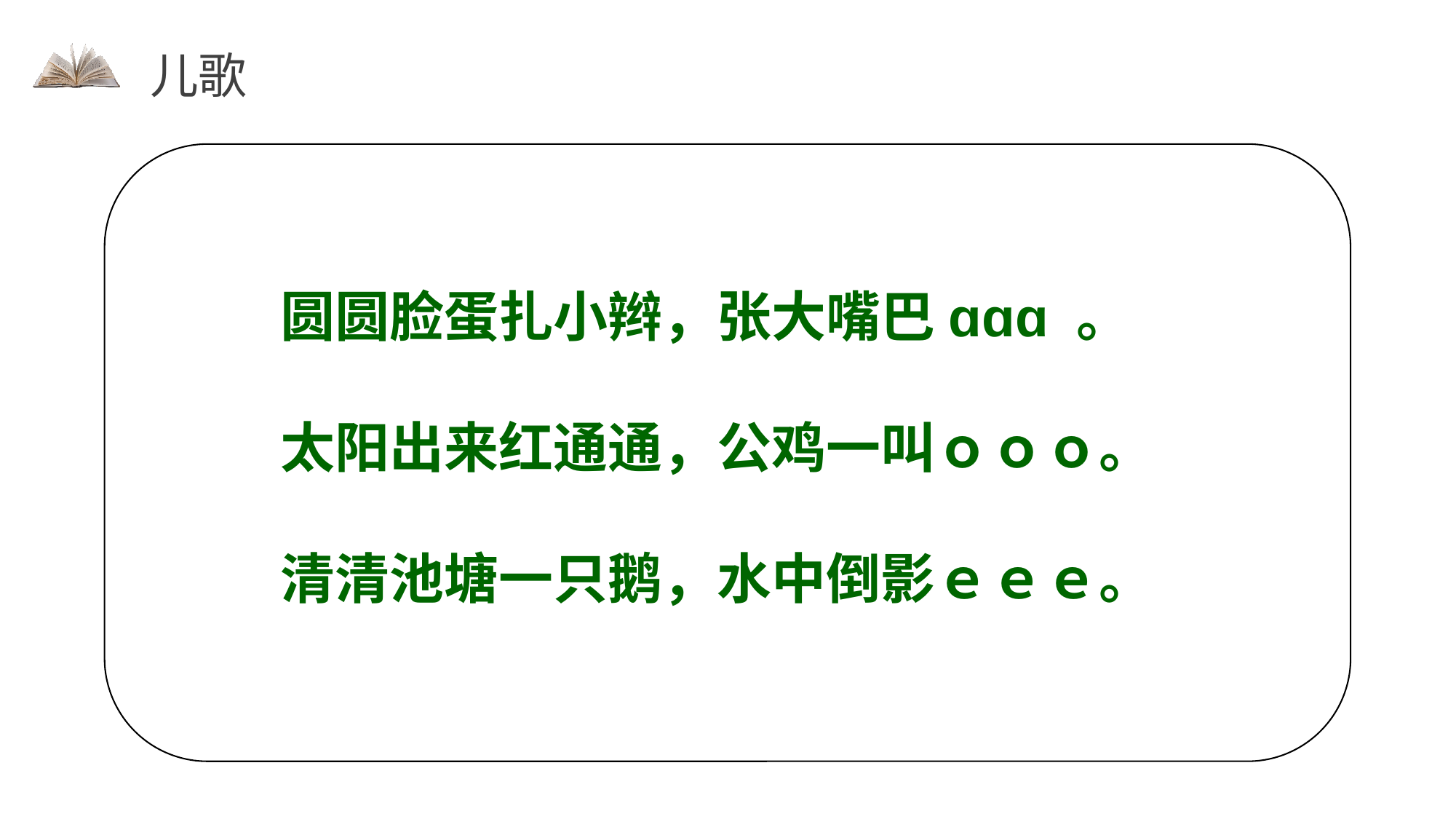

儿歌
圆圆脸蛋扎小辫，张大嘴巴ɑɑɑ 。

太阳出来红通通，公鸡一叫ｏｏｏ。

清清池塘一只鹅，水中倒影ｅｅｅ。